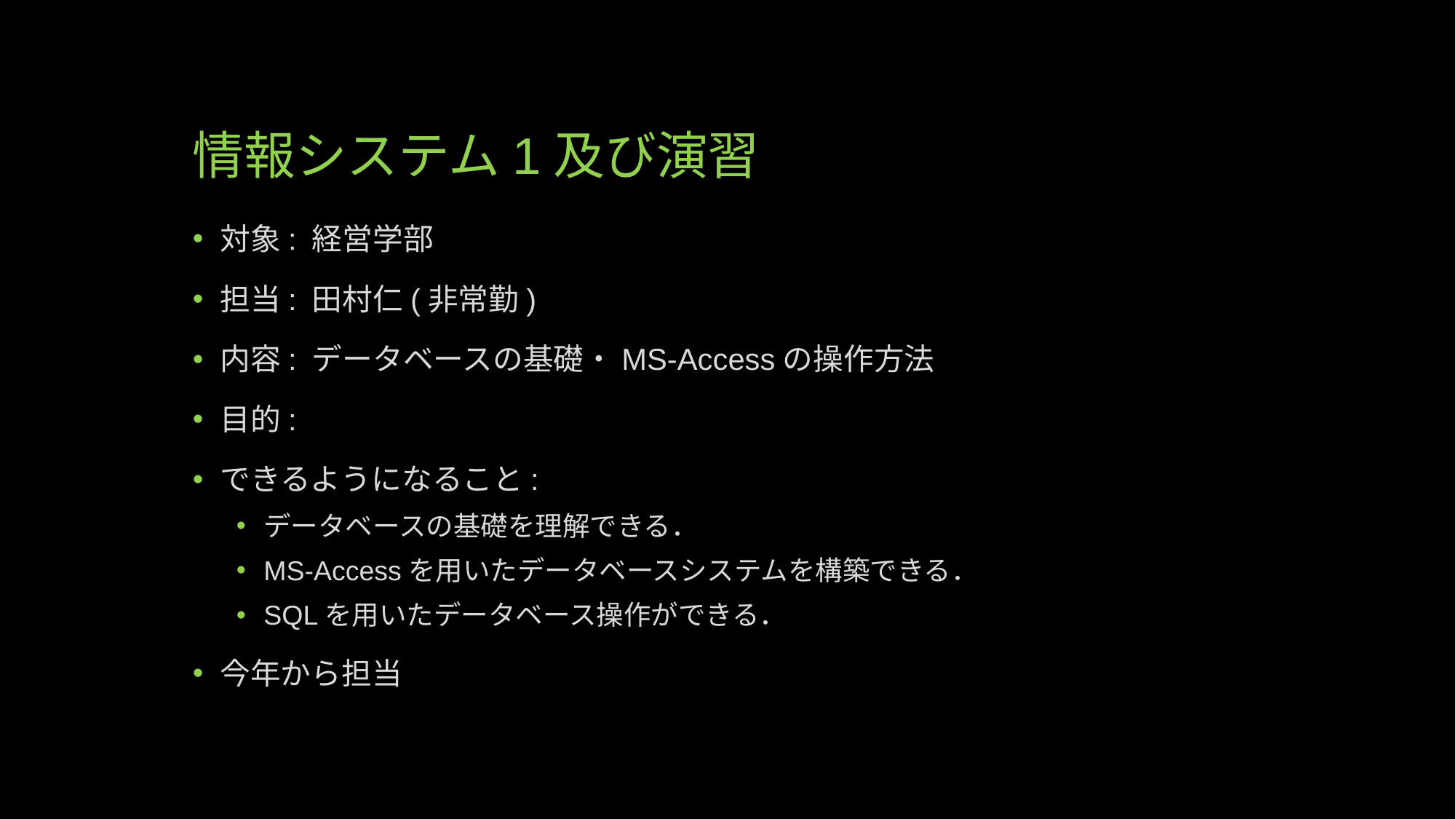

# 情報システム1及び演習
対象: 経営学部
担当: 田村仁(非常勤)
内容: データベースの基礎・MS-Accessの操作方法
目的:
できるようになること:
データベースの基礎を理解できる．
MS-Accessを用いたデータベースシステムを構築できる．
SQLを用いたデータベース操作ができる．
今年から担当